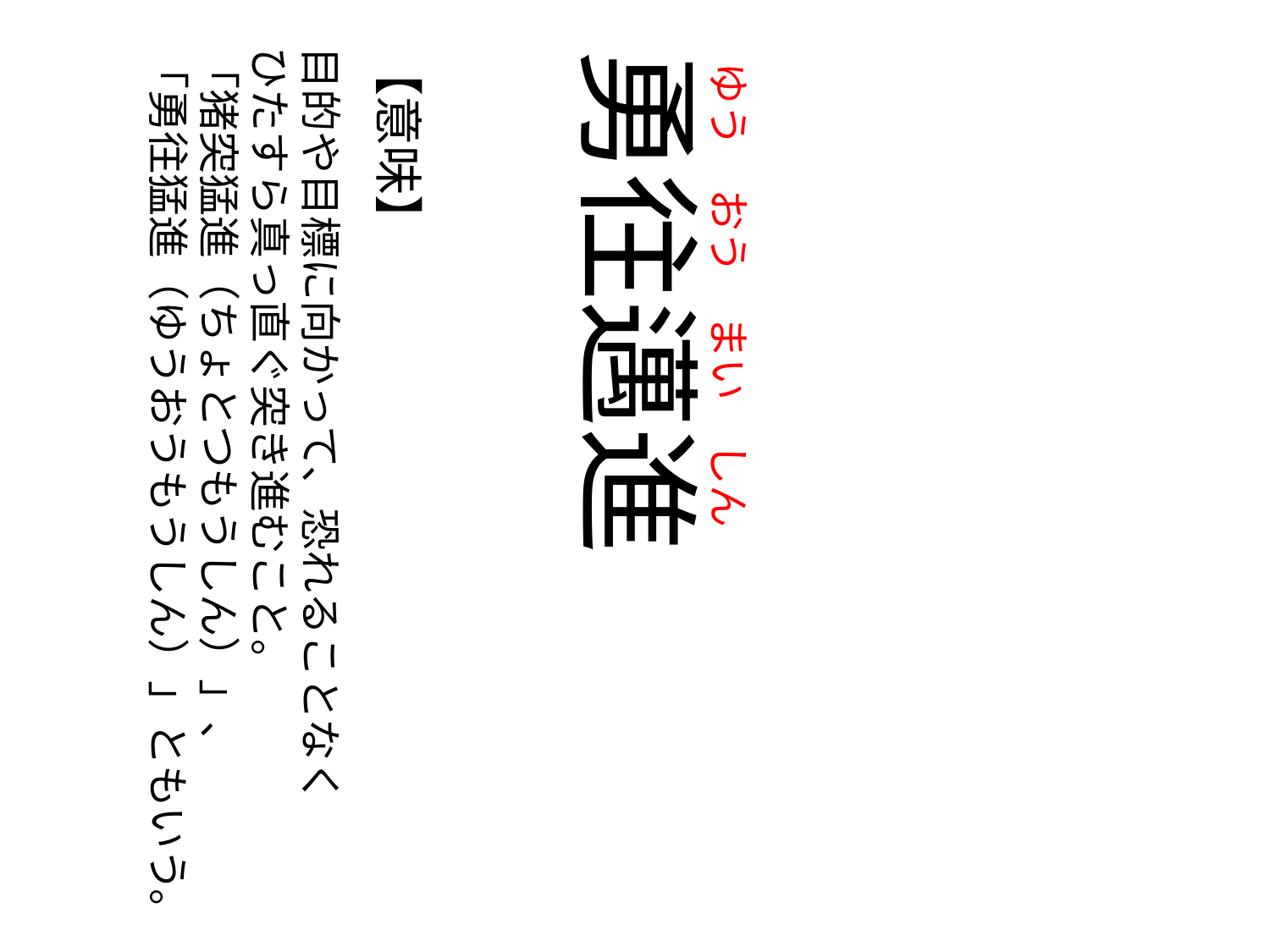

ゆう
の
おう
の
まい
の
しん
目的や目標に向かって、恐れることなく
ひたすら真っ直ぐ突き進むこと。
「猪突猛進（ちょとつもうしん）」、
「勇往猛進（ゆうおうもうしん）」ともいう。
【意味】
勇往邁進